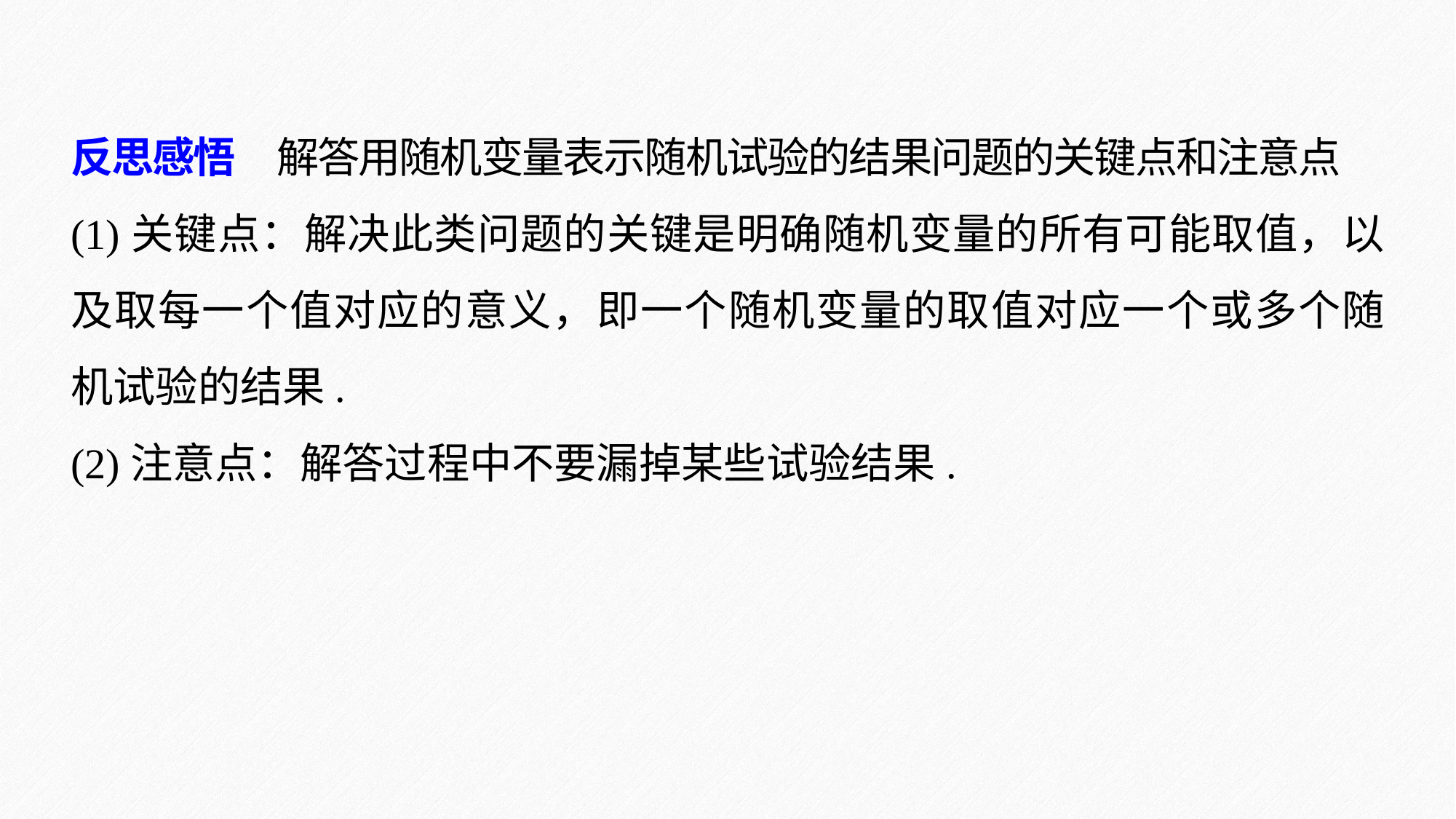

反思感悟　解答用随机变量表示随机试验的结果问题的关键点和注意点
(1)关键点：解决此类问题的关键是明确随机变量的所有可能取值，以及取每一个值对应的意义，即一个随机变量的取值对应一个或多个随机试验的结果.
(2)注意点：解答过程中不要漏掉某些试验结果.